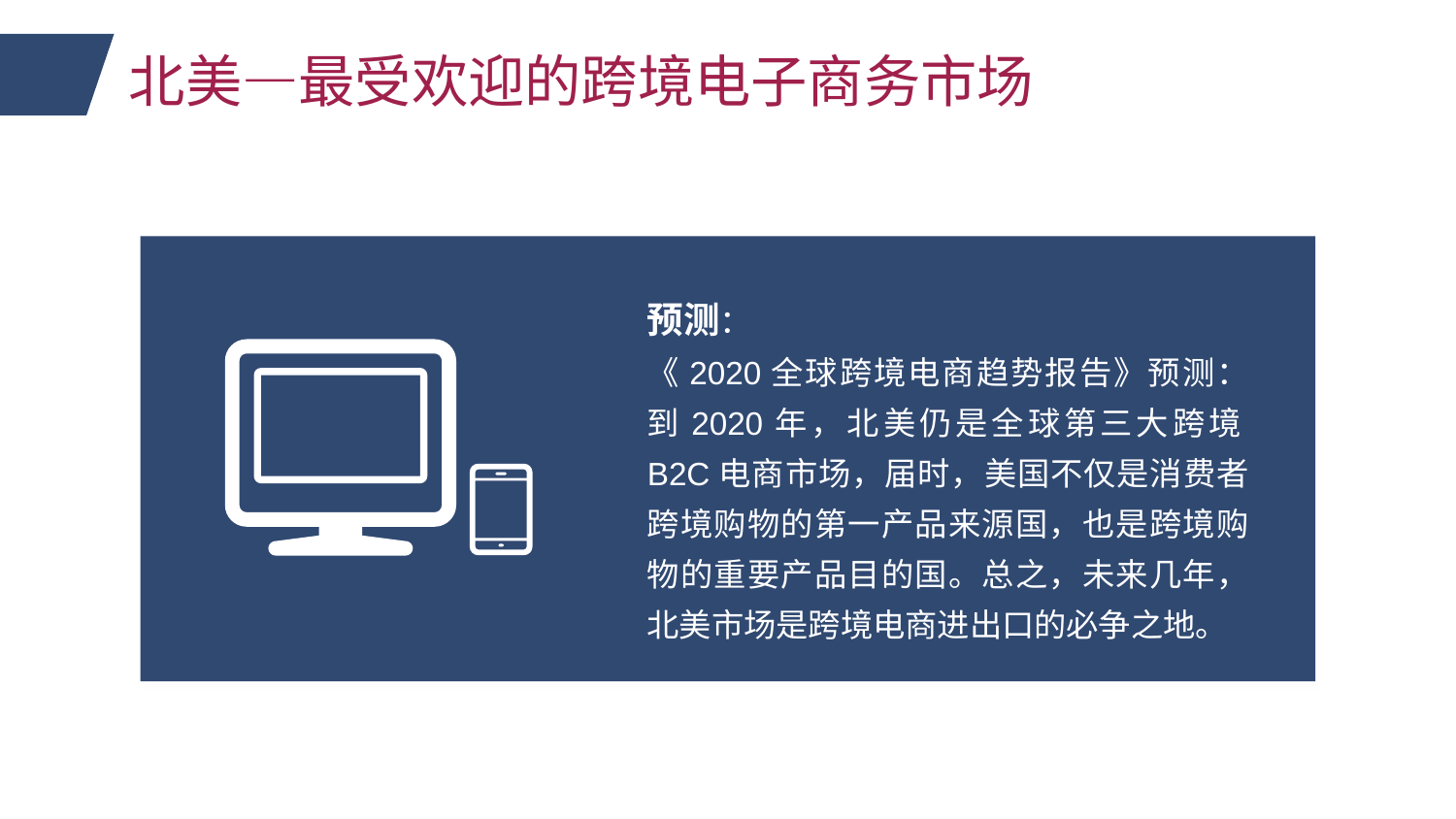

北美—最受欢迎的跨境电子商务市场

预测：
《2020全球跨境电商趋势报告》预测：到2020年，北美仍是全球第三大跨境B2C电商市场，届时，美国不仅是消费者跨境购物的第一产品来源国，也是跨境购物的重要产品目的国。总之，未来几年，北美市场是跨境电商进出口的必争之地。